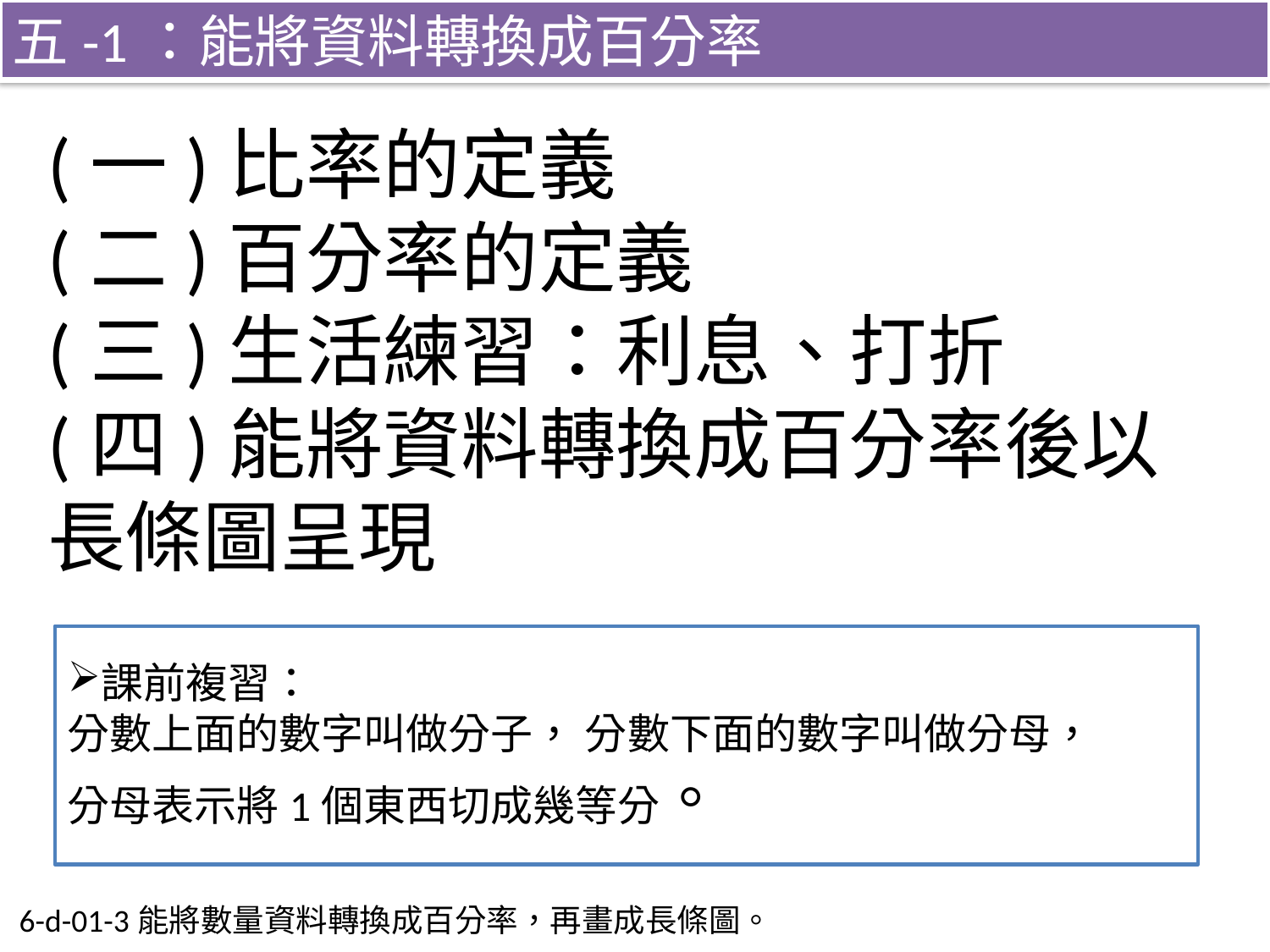

五-1：能將資料轉換成百分率
# (一)比率的定義 (二)百分率的定義 (三)生活練習：利息、打折 (四)能將資料轉換成百分率後以長條圖呈現
課前複習：
分數上面的數字叫做分子， 分數下面的數字叫做分母，
分母表示將1個東西切成幾等分。
6-d-01-3能將數量資料轉換成百分率，再畫成長條圖。